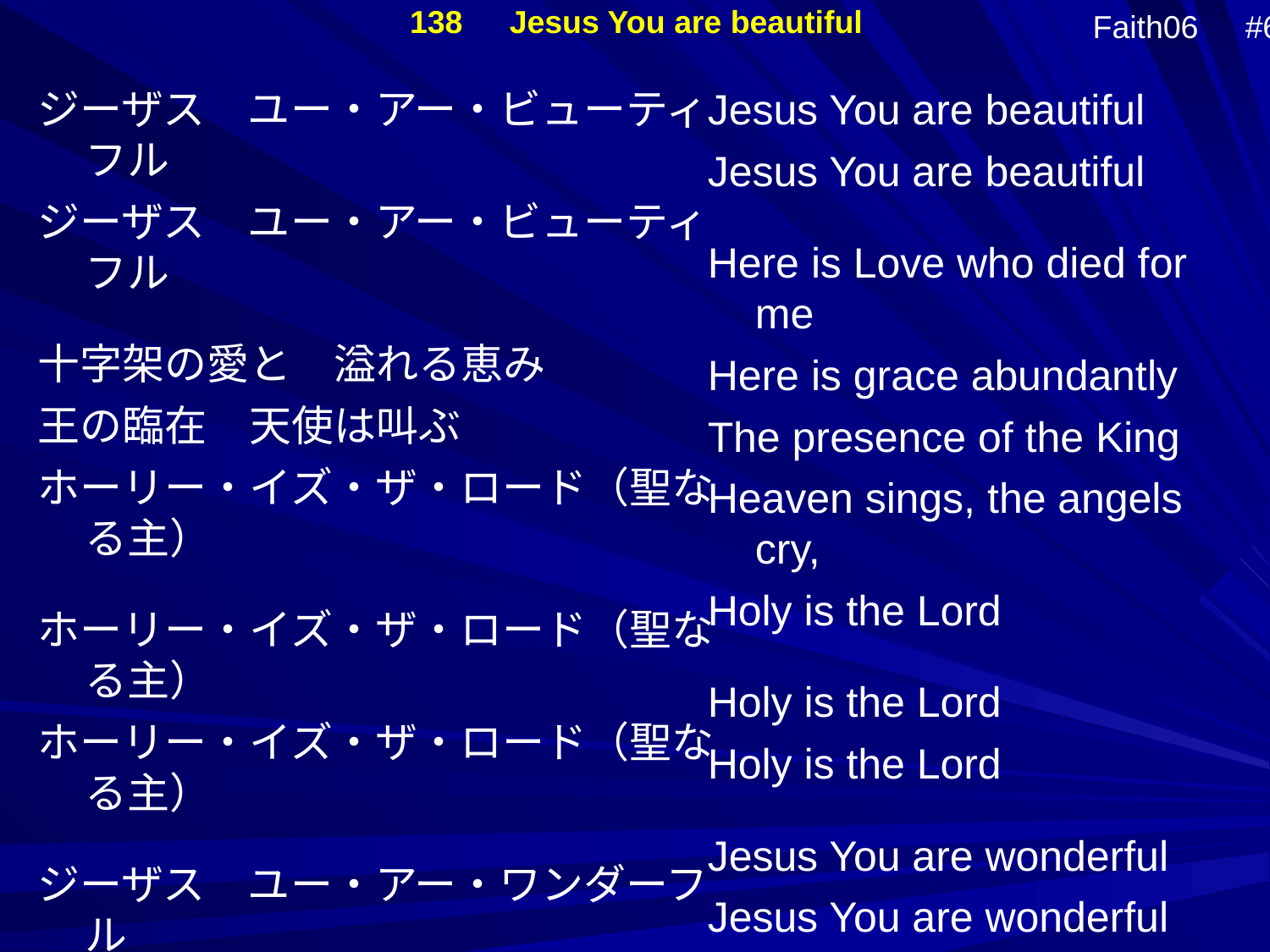

138　Jesus You are beautiful
Faith06　#6
ジーザス　ユー・アー・ビューティフル
ジーザス　ユー・アー・ビューティフル

十字架の愛と　溢れる恵み
王の臨在　天使は叫ぶ
ホーリー・イズ・ザ・ロード（聖なる主）

ホーリー・イズ・ザ・ロード（聖なる主）
ホーリー・イズ・ザ・ロード（聖なる主）

ジーザス　ユー・アー・ワンダーフル
ジーザス　ユー・アー・ワンダーフル
Jesus You are beautiful
Jesus You are beautiful

Here is Love who died for me
Here is grace abundantly
The presence of the King
Heaven sings, the angels cry,
Holy is the Lord

Holy is the Lord
Holy is the Lord

Jesus You are wonderful
Jesus You are wonderful